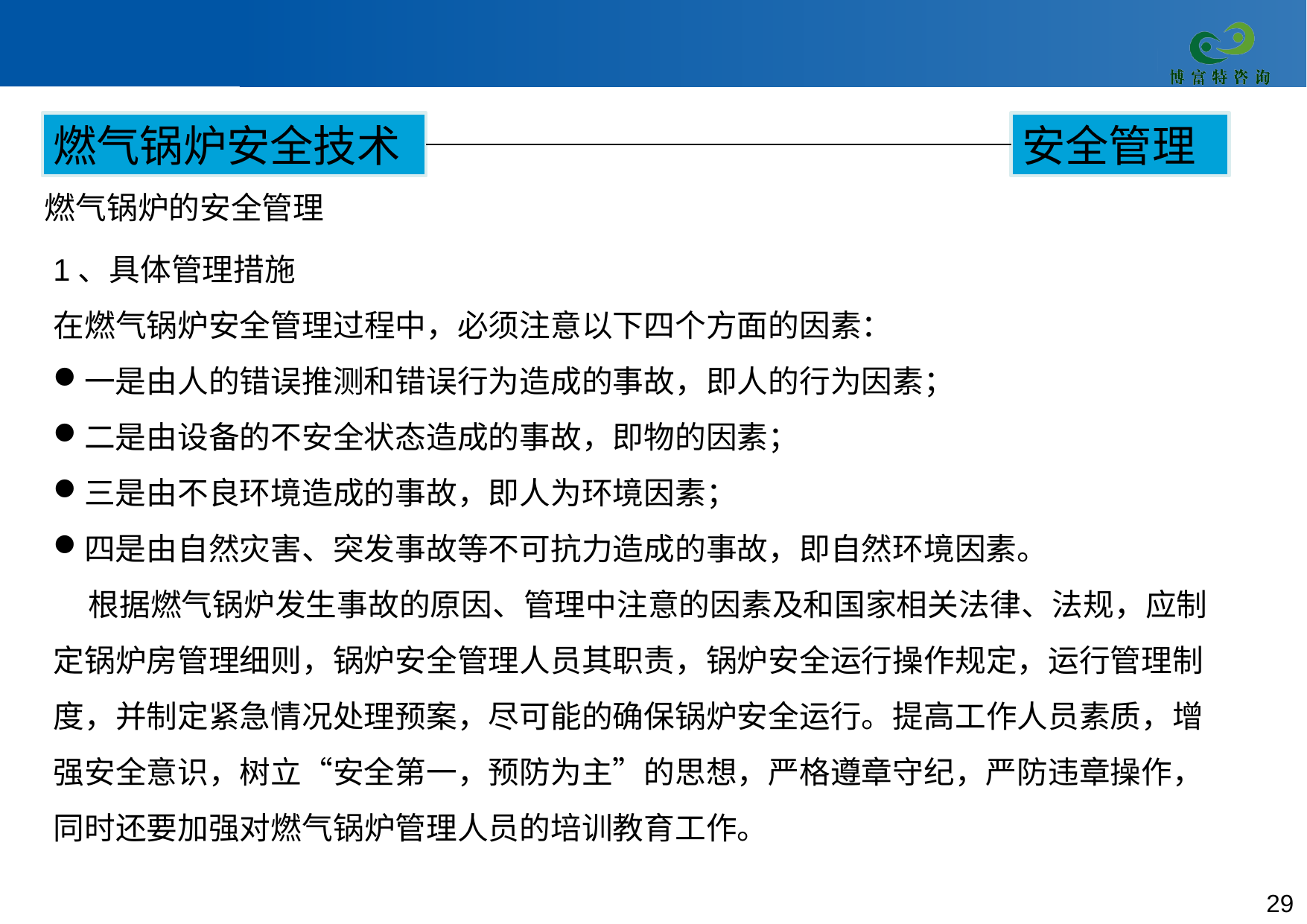

燃气锅炉安全技术
安全管理
燃气锅炉的安全管理
1、具体管理措施
在燃气锅炉安全管理过程中，必须注意以下四个方面的因素：
一是由人的错误推测和错误行为造成的事故，即人的行为因素；
二是由设备的不安全状态造成的事故，即物的因素；
三是由不良环境造成的事故，即人为环境因素；
四是由自然灾害、突发事故等不可抗力造成的事故，即自然环境因素。
    根据燃气锅炉发生事故的原因、管理中注意的因素及和国家相关法律、法规，应制定锅炉房管理细则，锅炉安全管理人员其职责，锅炉安全运行操作规定，运行管理制度，并制定紧急情况处理预案，尽可能的确保锅炉安全运行。提高工作人员素质，增强安全意识，树立“安全第一，预防为主”的思想，严格遵章守纪，严防违章操作，同时还要加强对燃气锅炉管理人员的培训教育工作。